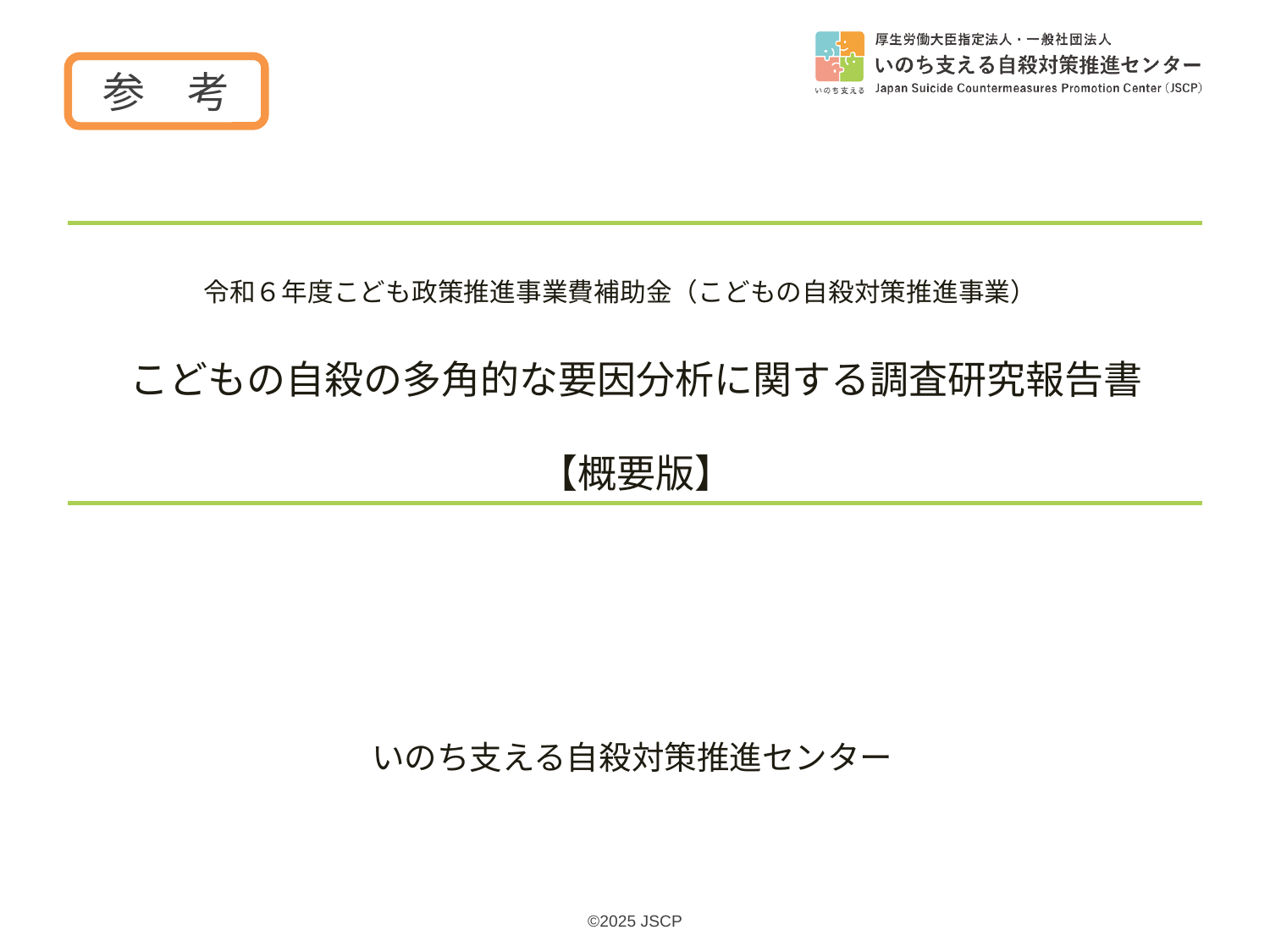

参　考
令和６年度こども政策推進事業費補助金（こどもの自殺対策推進事業）　
こどもの自殺の多角的な要因分析に関する調査研究報告書
【概要版】
いのち支える自殺対策推進センター